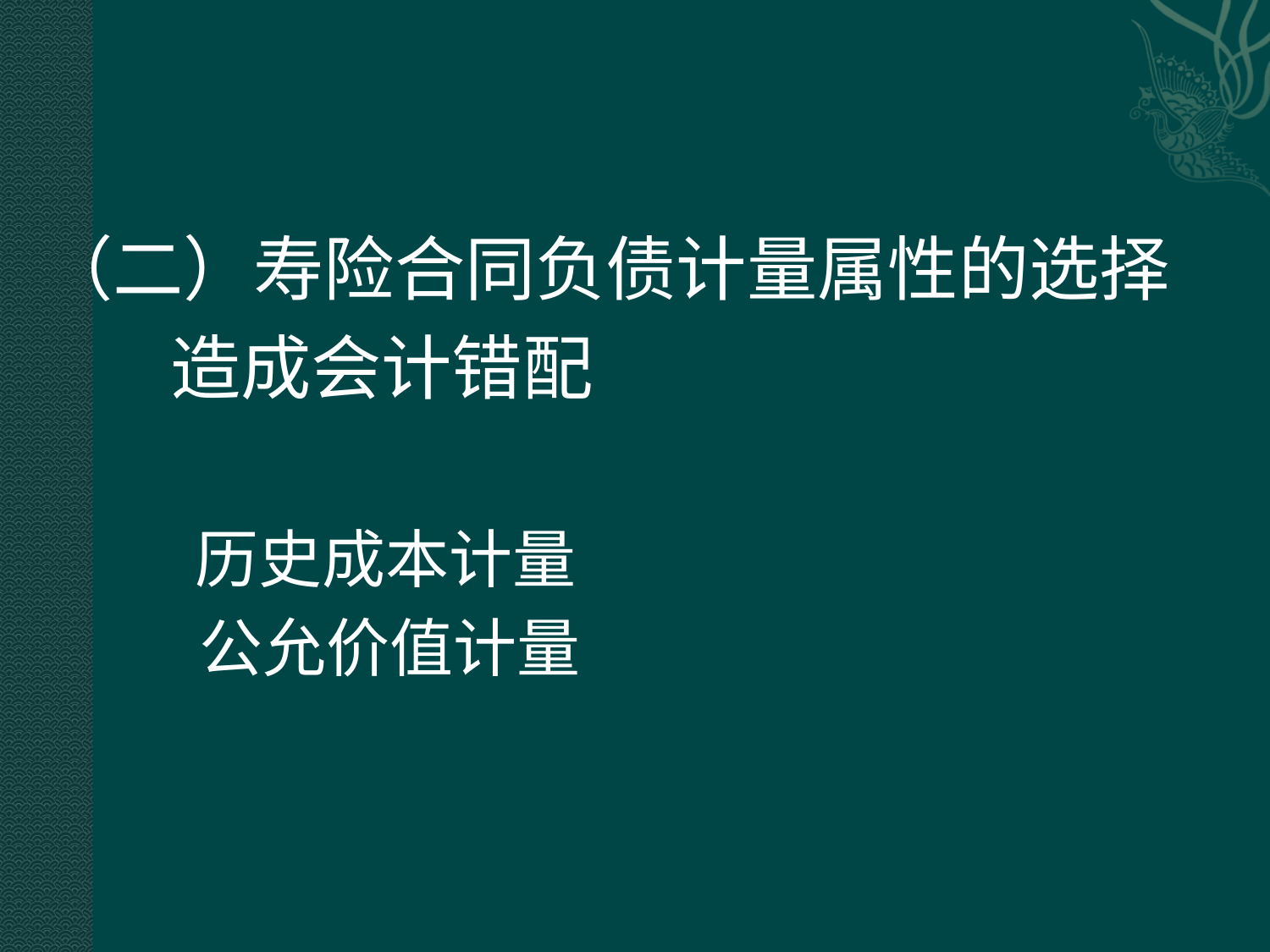

#
（二）寿险合同负债计量属性的选择
       造成会计错配

           历史成本计量
          公允价值计量